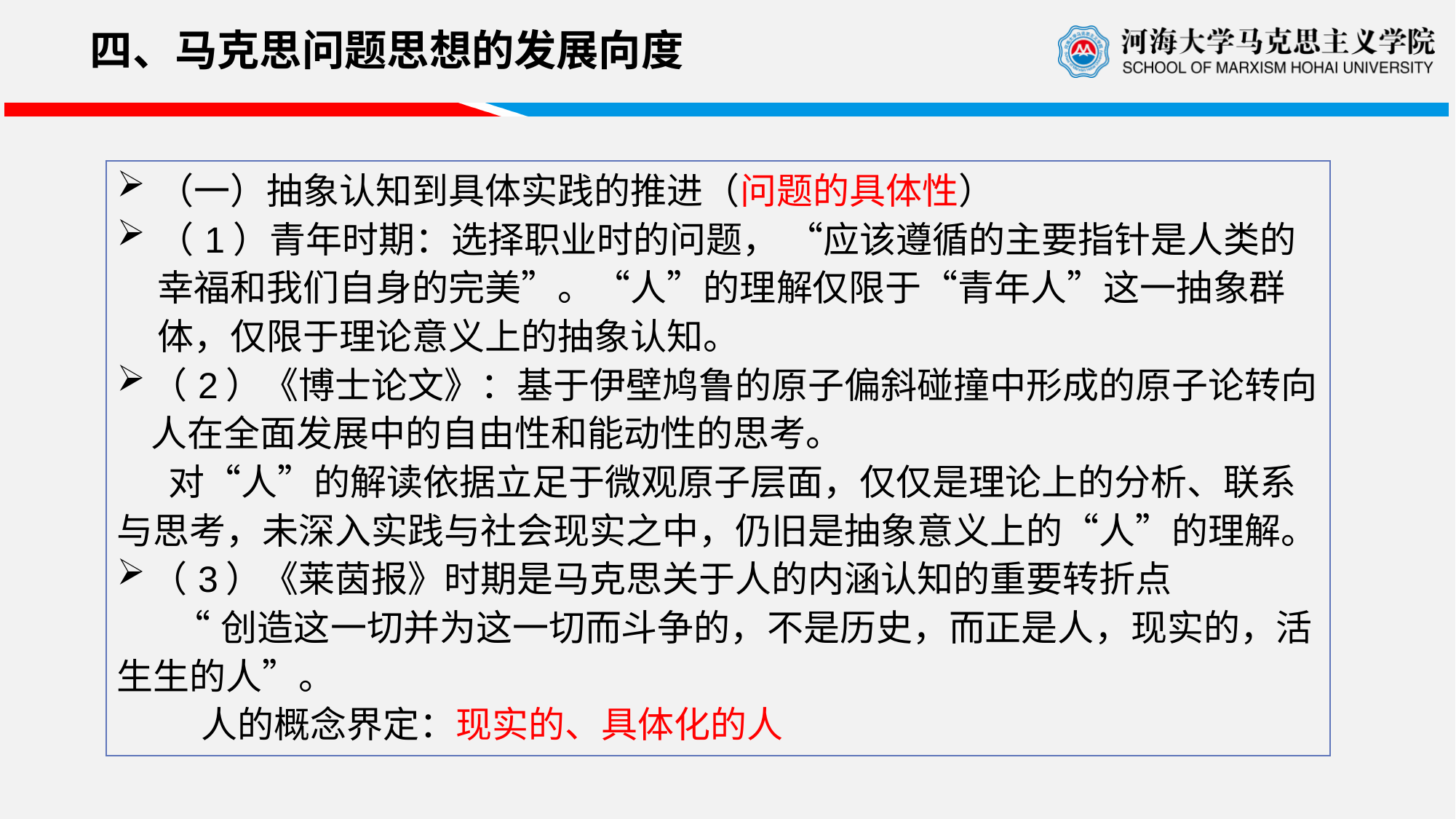

四、马克思问题思想的发展向度
| （一）抽象认知到具体实践的推进（问题的具体性） （1）青年时期：选择职业时的问题， “应该遵循的主要指针是人类的幸福和我们自身的完美”。“人”的理解仅限于“青年人”这一抽象群体，仅限于理论意义上的抽象认知。 （2）《博士论文》：基于伊壁鸠鲁的原子偏斜碰撞中形成的原子论转向人在全面发展中的自由性和能动性的思考。 对“人”的解读依据立足于微观原子层面，仅仅是理论上的分析、联系与思考，未深入实践与社会现实之中，仍旧是抽象意义上的“人”的理解。 （3）《莱茵报》时期是马克思关于人的内涵认知的重要转折点 “创造这一切并为这一切而斗争的，不是历史，而正是人，现实的，活生生的人”。 人的概念界定：现实的、具体化的人 |
| --- |